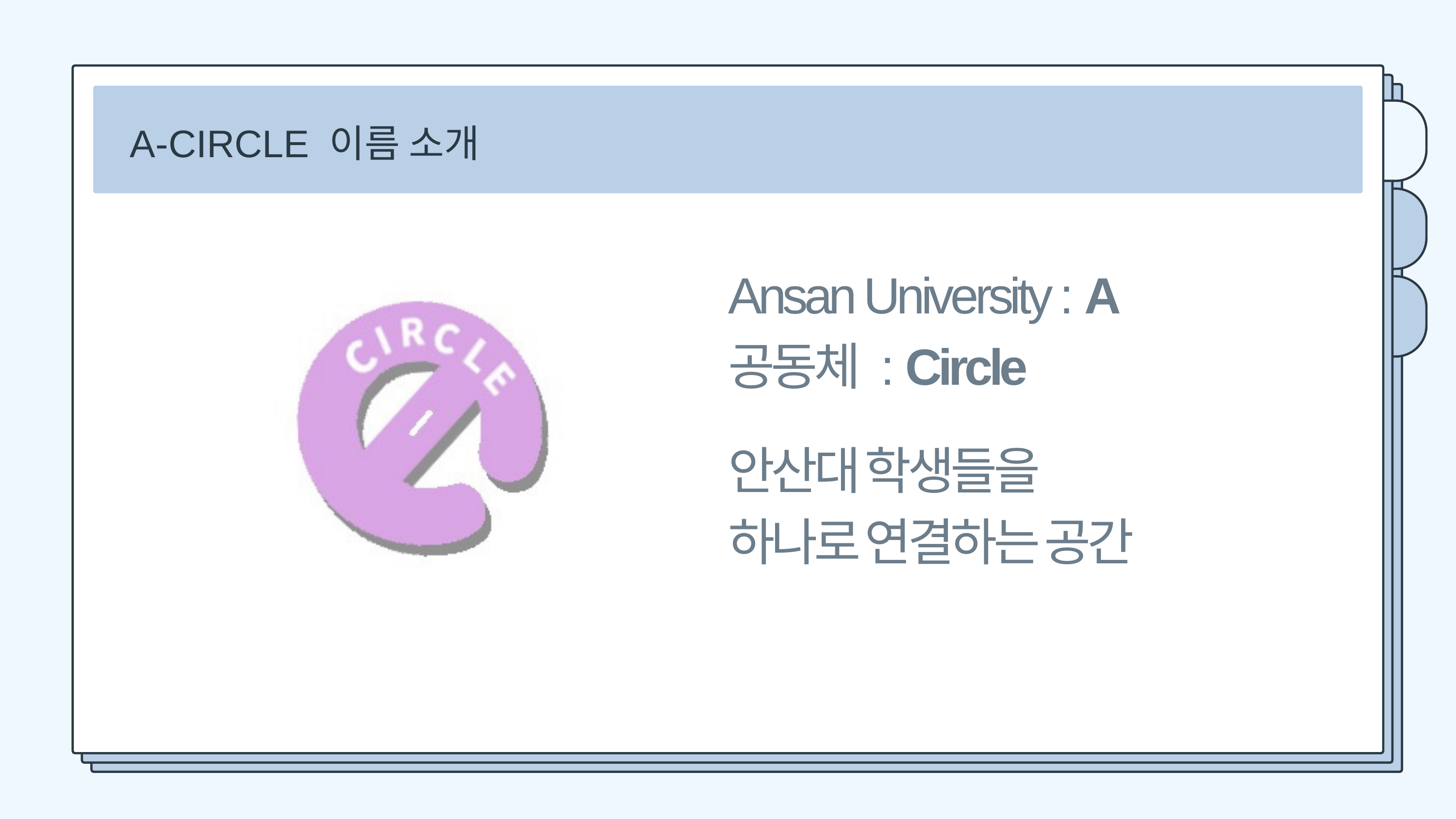

A-CIRCLE 이름 소개

Ansan University : A
공동체 : Circle
안산대 학생들을
하나로 연결하는 공간